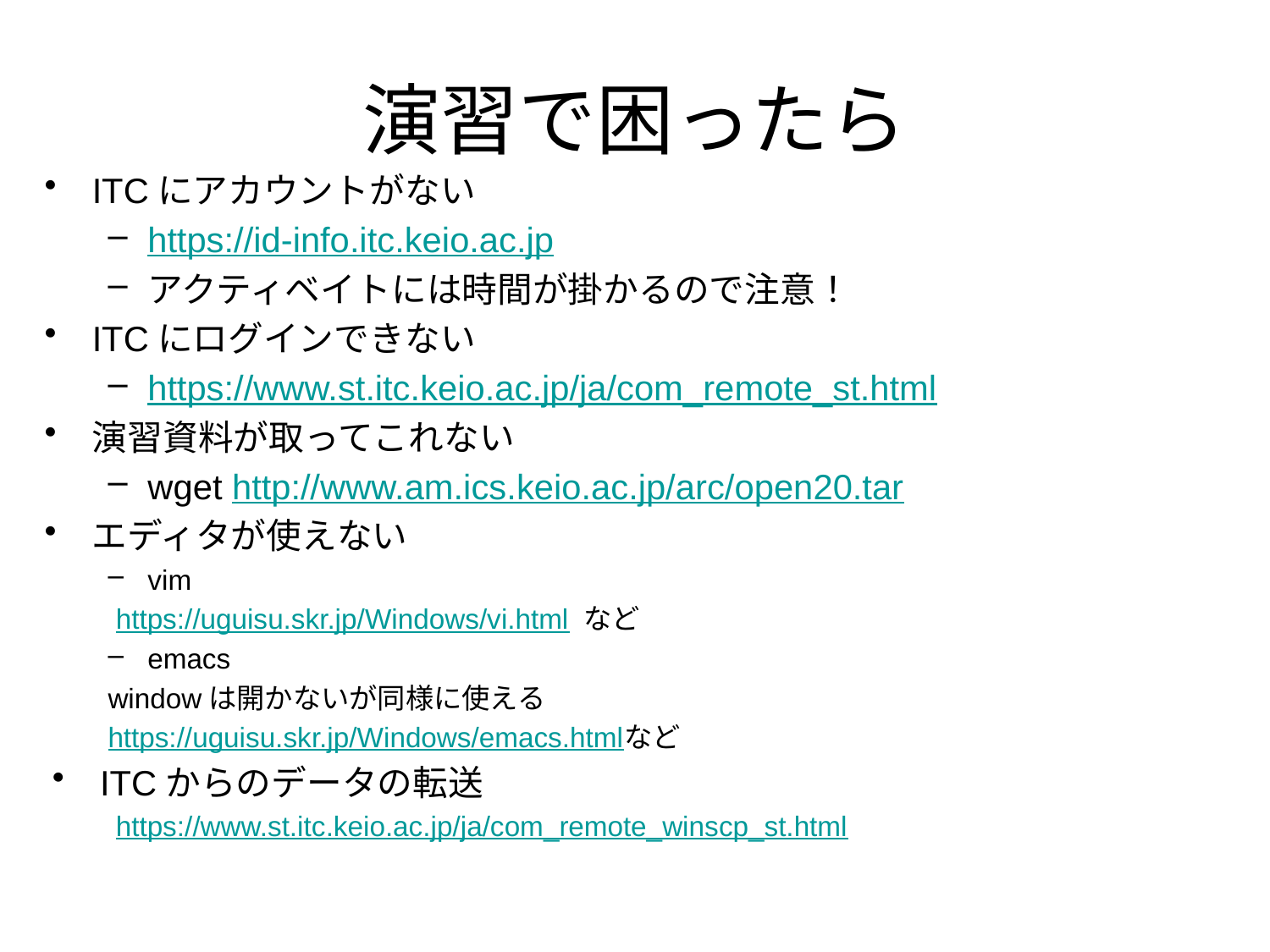

# 演習で困ったら
ITCにアカウントがない
https://id-info.itc.keio.ac.jp
アクティベイトには時間が掛かるので注意！
ITCにログインできない
https://www.st.itc.keio.ac.jp/ja/com_remote_st.html
演習資料が取ってこれない
wget http://www.am.ics.keio.ac.jp/arc/open20.tar
エディタが使えない
vim
https://uguisu.skr.jp/Windows/vi.html など
emacs
windowは開かないが同様に使える
https://uguisu.skr.jp/Windows/emacs.htmlなど
ITCからのデータの転送
https://www.st.itc.keio.ac.jp/ja/com_remote_winscp_st.html